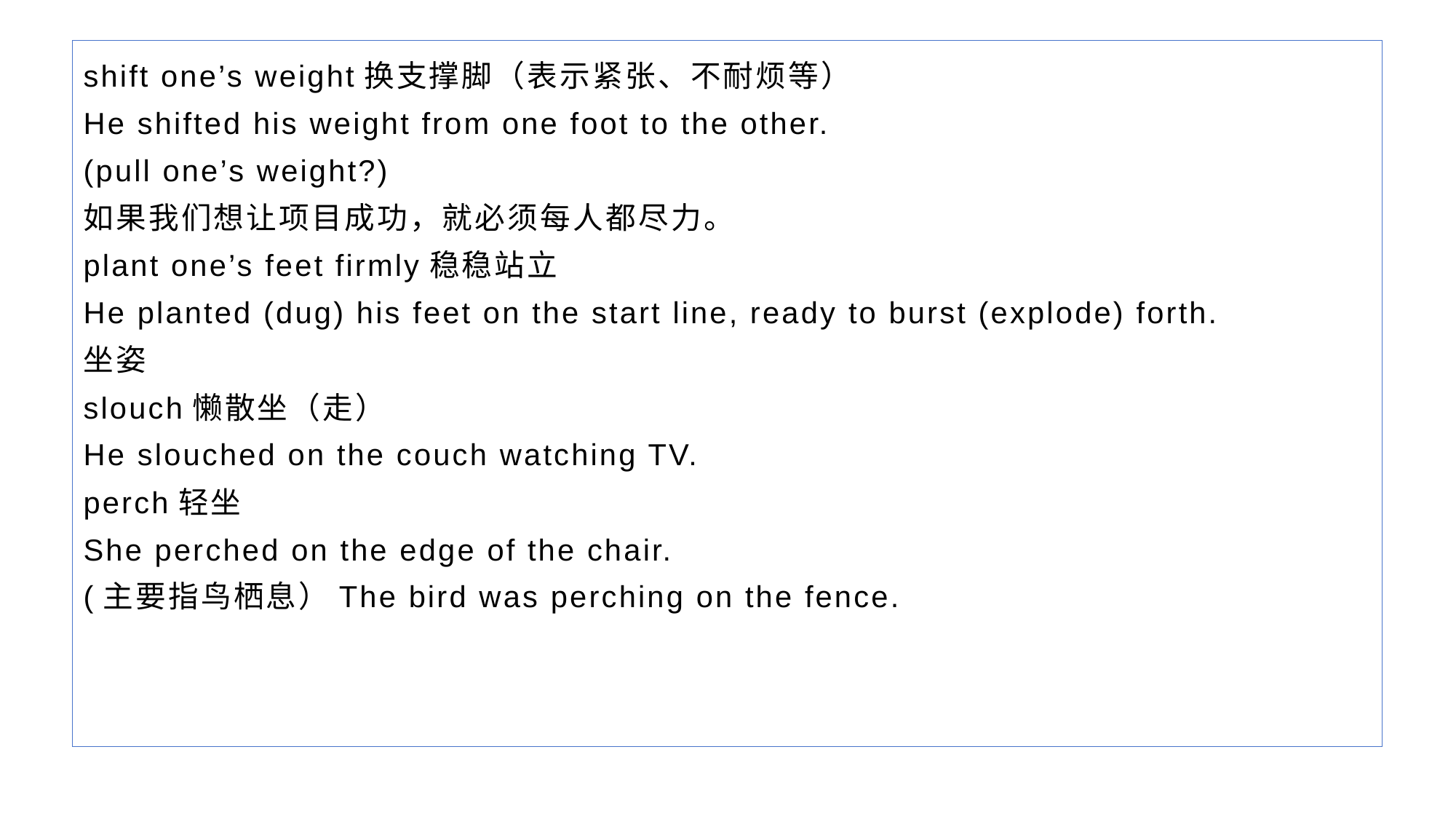

shift one’s weight换支撑脚（表示紧张、不耐烦等）
He shifted his weight from one foot to the other.
(pull one’s weight?)
如果我们想让项目成功，就必须每人都尽力。
plant one’s feet firmly稳稳站立
He planted (dug) his feet on the start line, ready to burst (explode) forth.
坐姿
slouch懒散坐（走）
He slouched on the couch watching TV.
perch轻坐
She perched on the edge of the chair.
(主要指鸟栖息）The bird was perching on the fence.